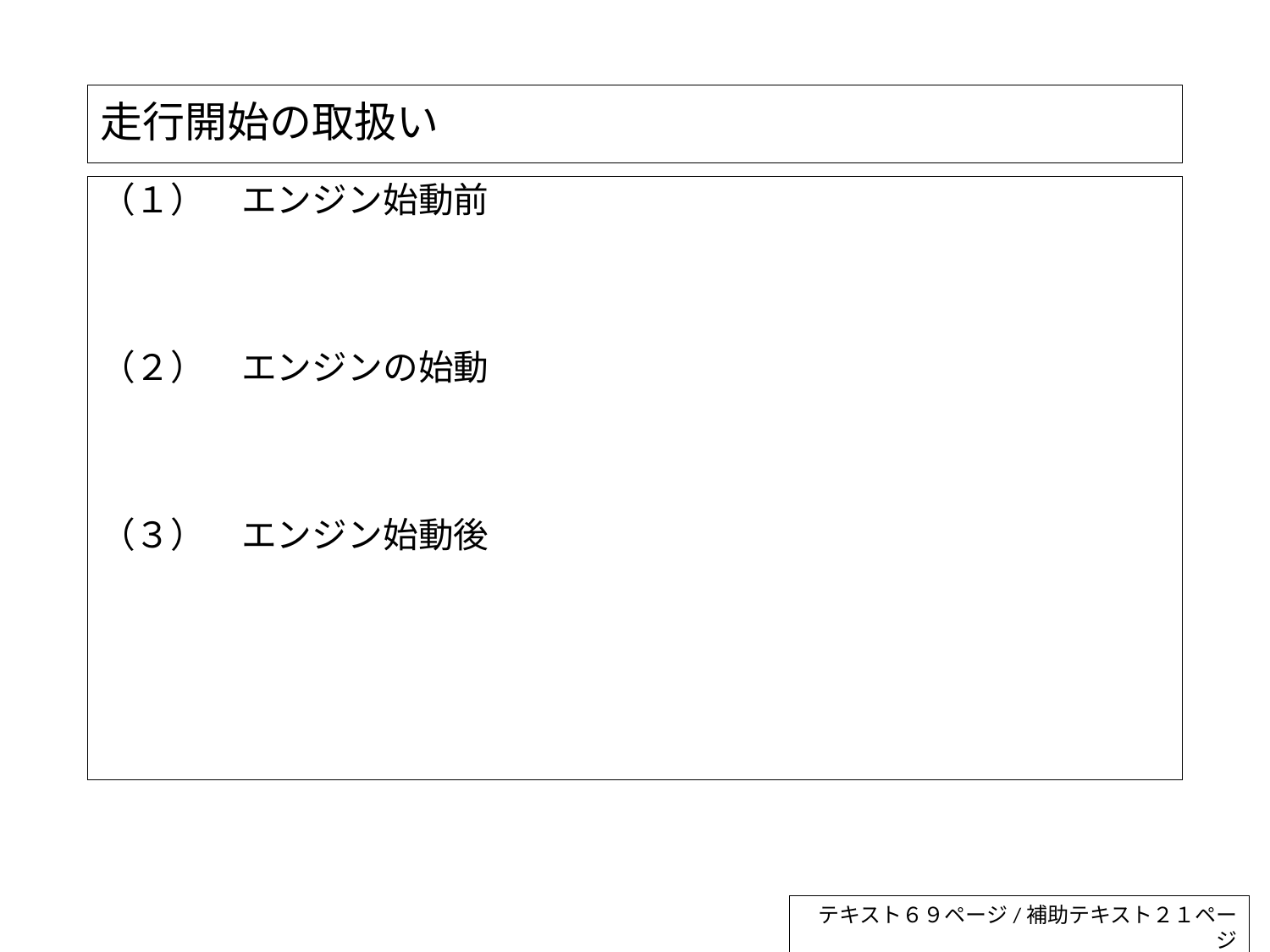

# 走行開始の取扱い
（１）　エンジン始動前

（２）　エンジンの始動

（３）　エンジン始動後

テキスト６９ページ/補助テキスト２１ページ